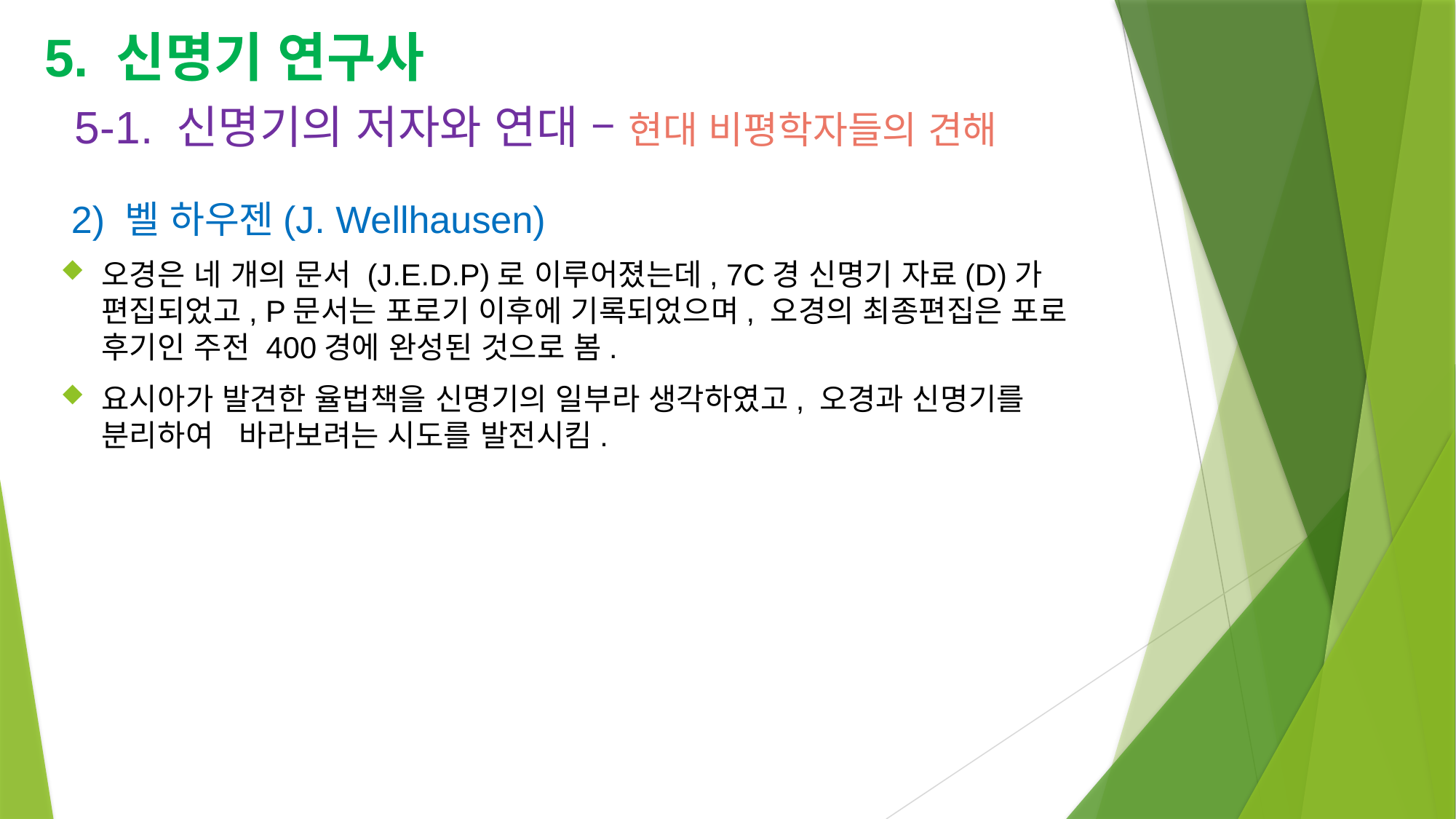

# 5. 신명기 연구사
5-1. 신명기의 저자와 연대 – 현대 비평학자들의 견해
 2) 벨 하우젠(J. Wellhausen)
오경은 네 개의 문서 (J.E.D.P)로 이루어졌는데, 7C경 신명기 자료(D)가 편집되었고, P문서는 포로기 이후에 기록되었으며, 오경의 최종편집은 포로 후기인 주전 400경에 완성된 것으로 봄.
요시아가 발견한 율법책을 신명기의 일부라 생각하였고, 오경과 신명기를 분리하여   바라보려는 시도를 발전시킴.